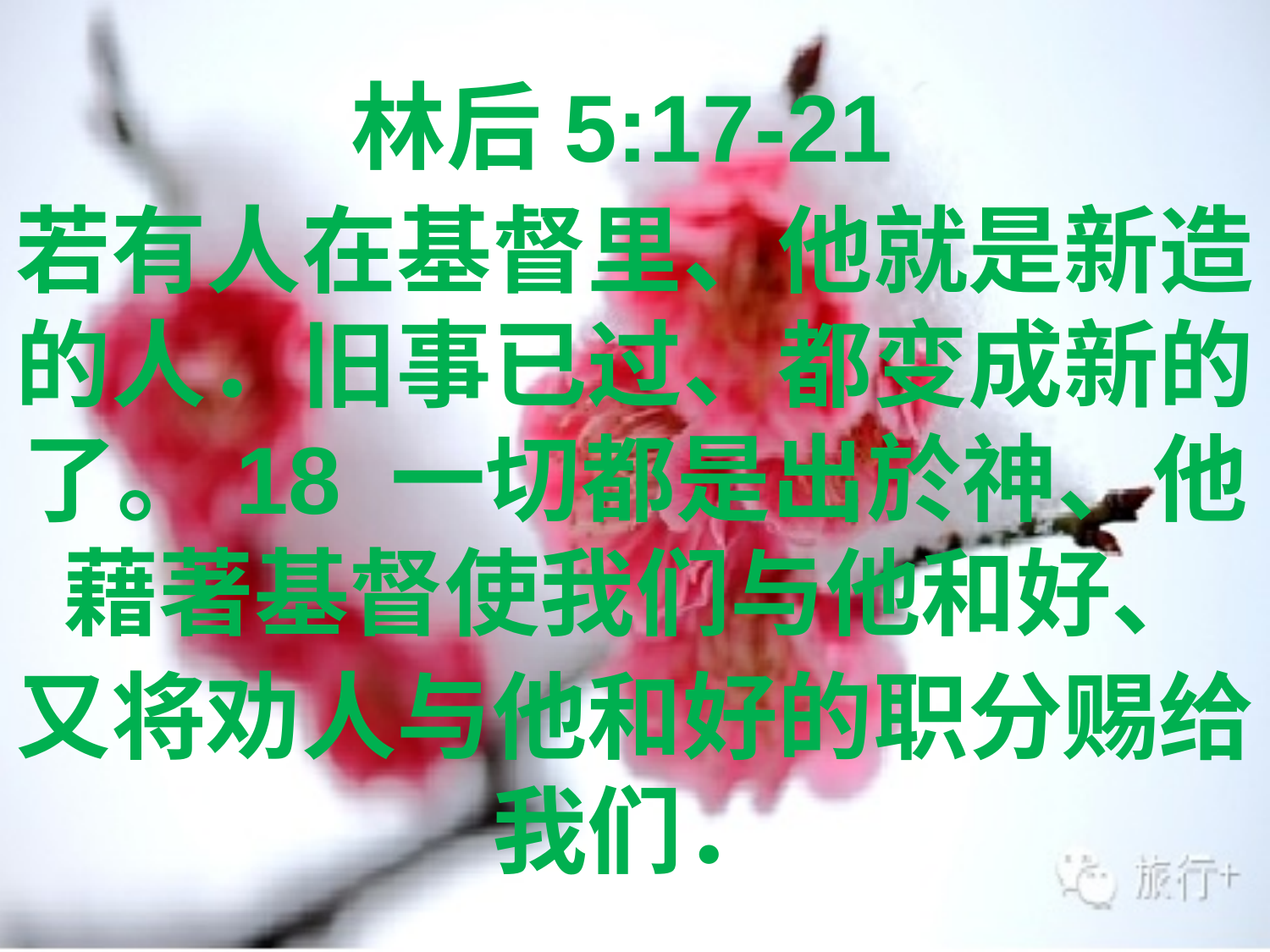

林后5:17-21
若有人在基督里、他就是新造的人．旧事已过、都变成新的了。18 一切都是出於神、他藉著基督使我们与他和好、
又将劝人与他和好的职分赐给我们．